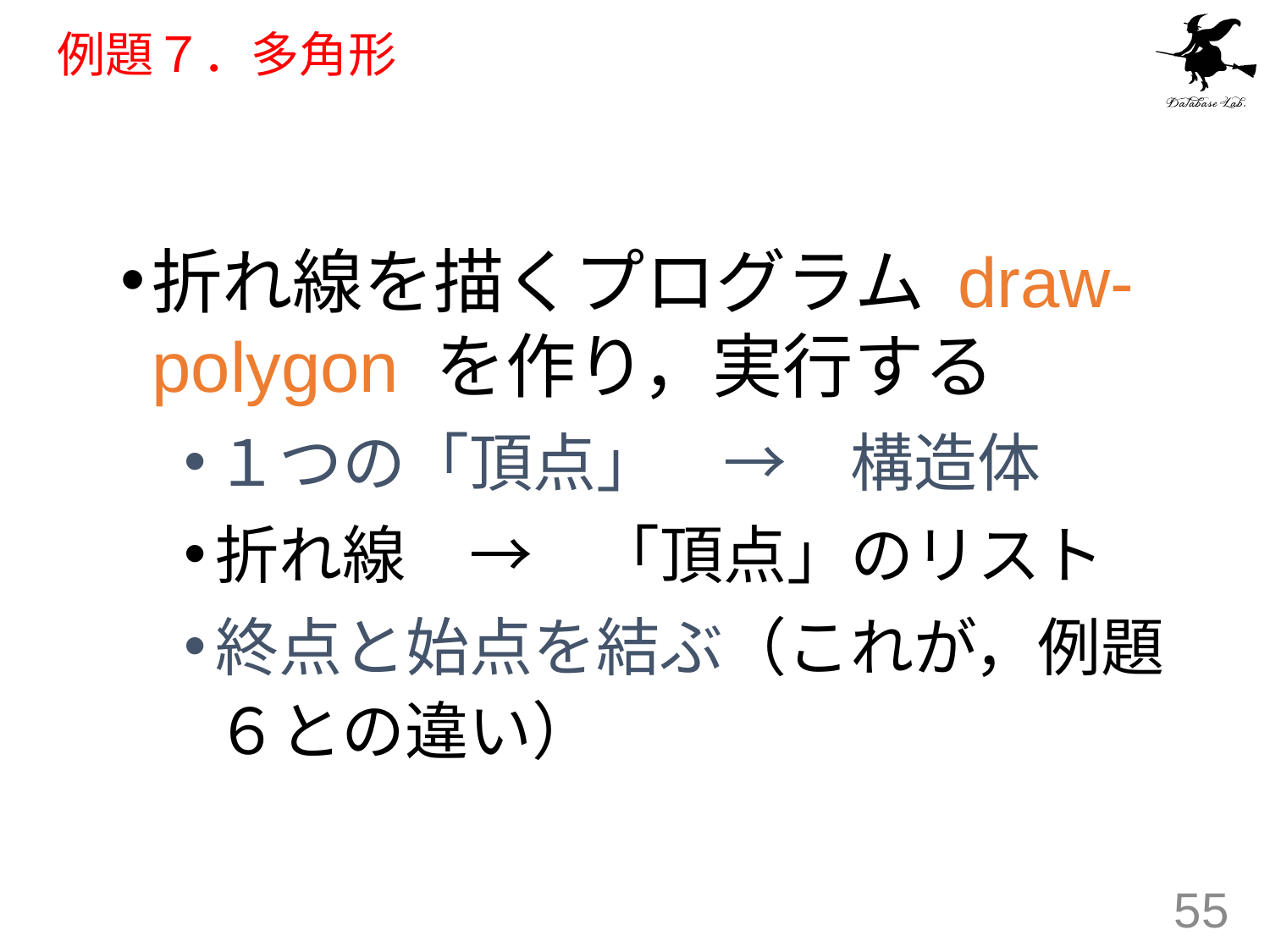

# 例題７．多角形
折れ線を描くプログラム draw-polygon を作り，実行する
１つの「頂点」　→　構造体
折れ線　→　「頂点」のリスト
終点と始点を結ぶ（これが，例題６との違い）
55